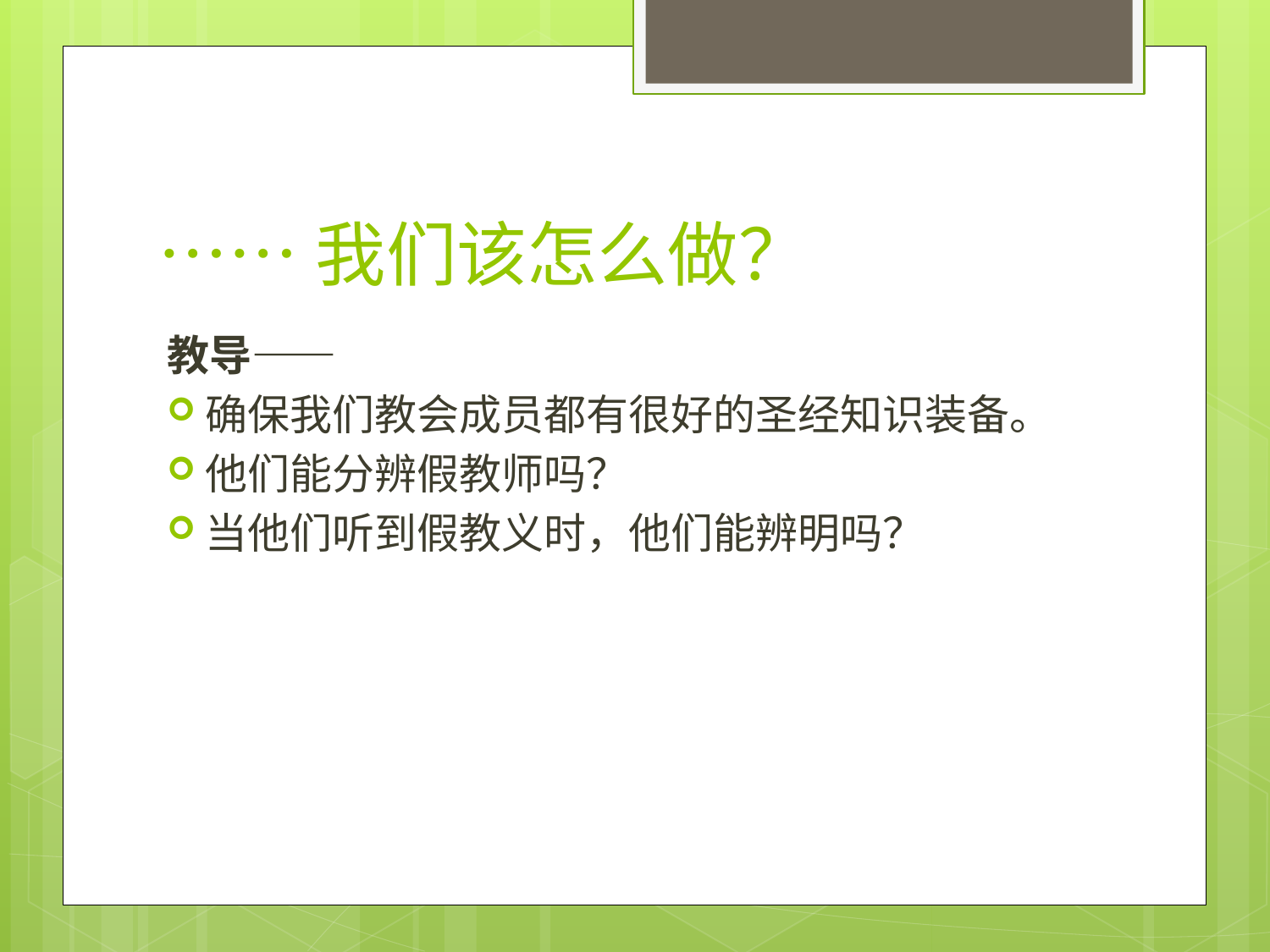

# ……我们该怎么做？
教导——
确保我们教会成员都有很好的圣经知识装备。
他们能分辨假教师吗？
当他们听到假教义时，他们能辨明吗？